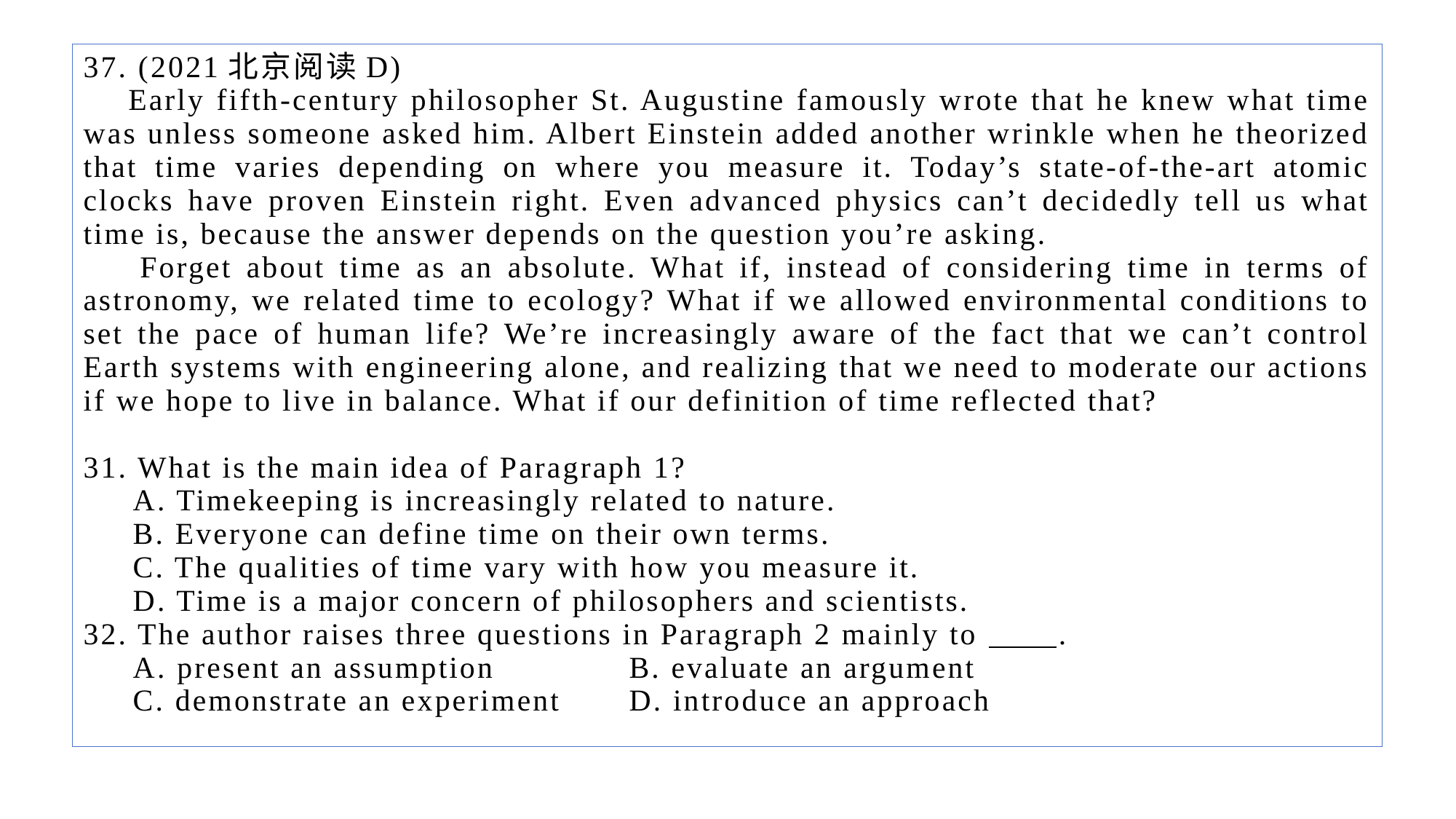

37. (2021北京阅读D)
    Early fifth-century philosopher St. Augustine famously wrote that he knew what time was unless someone asked him. Albert Einstein added another wrinkle when he theorized that time varies depending on where you measure it. Today’s state-of-the-art atomic clocks have proven Einstein right. Even advanced physics can’t decidedly tell us what time is, because the answer depends on the question you’re asking.
    Forget about time as an absolute. What if, instead of considering time in terms of astronomy, we related time to ecology? What if we allowed environmental conditions to set the pace of human life? We’re increasingly aware of the fact that we can’t control Earth systems with engineering alone, and realizing that we need to moderate our actions if we hope to live in balance. What if our definition of time reflected that?

31. What is the main idea of Paragraph 1?
     A. Timekeeping is increasingly related to nature.
     B. Everyone can define time on their own terms.
     C. The qualities of time vary with how you measure it.
     D. Time is a major concern of philosophers and scientists.
32. The author raises three questions in Paragraph 2 mainly to        .
     A. present an assumption 		B. evaluate an argument
     C. demonstrate an experiment 	D. introduce an approach